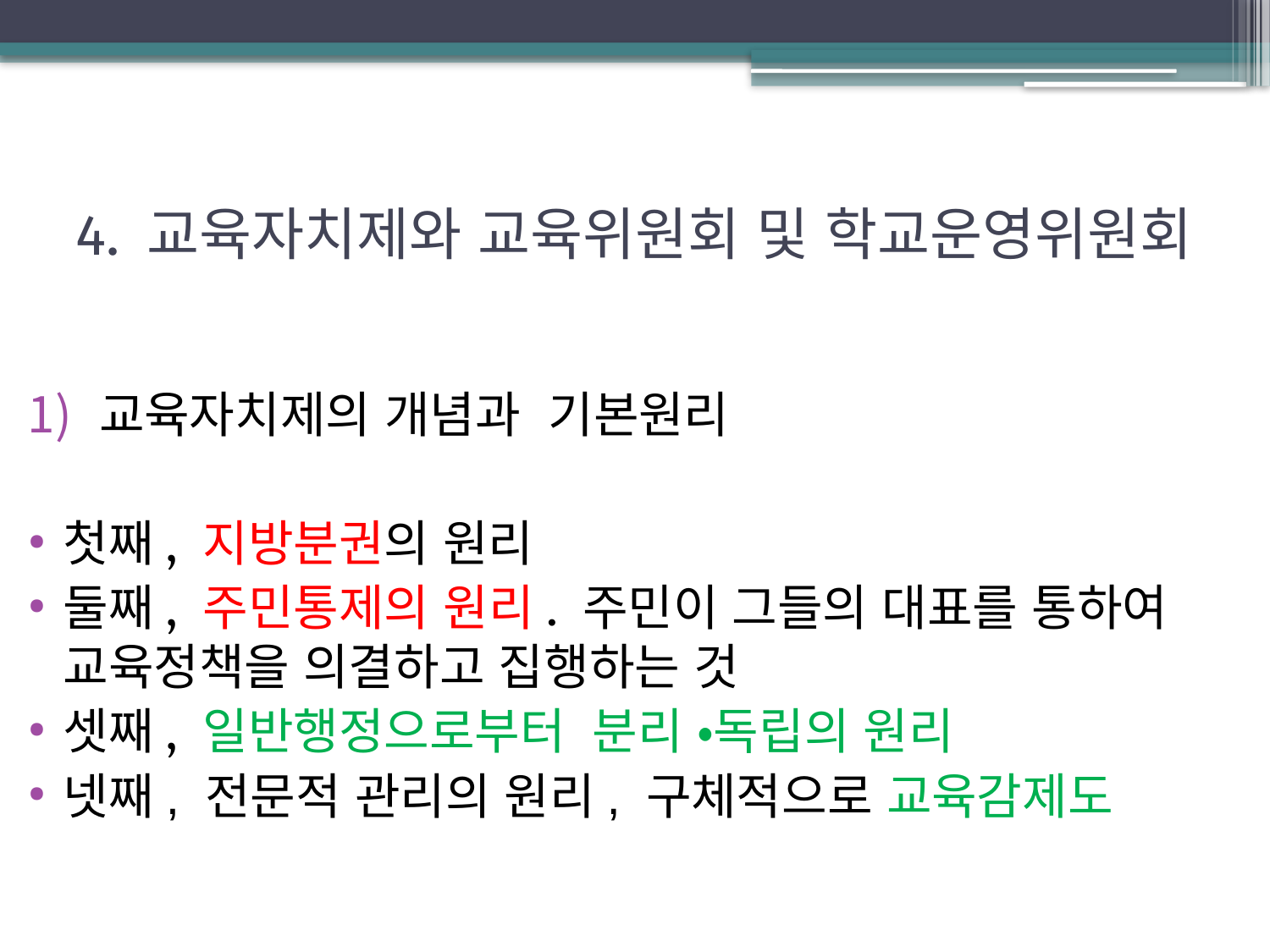

# 4. 교육자치제와 교육위원회 및 학교운영위원회

교육자치제의 개념과  기본원리

첫째, 지방분권의 원리
둘째, 주민통제의 원리. 주민이 그들의 대표를 통하여 교육정책을 의결하고 집행하는 것
셋째, 일반행정으로부터  분리 •독립의 원리
넷째, 전문적 관리의 원리, 구체적으로 교육감제도